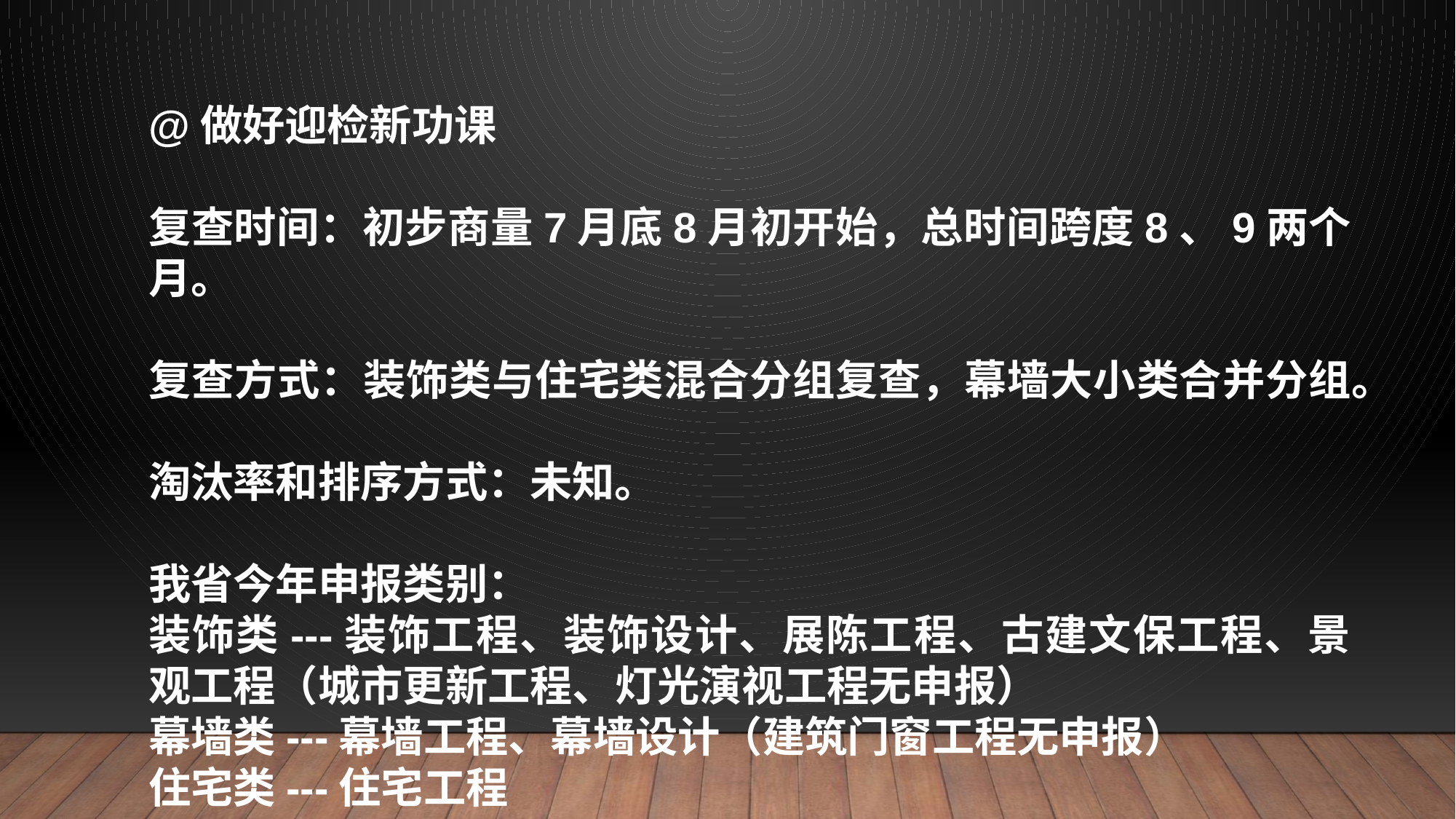

@做好迎检新功课

复查时间：初步商量7月底8月初开始，总时间跨度8、9两个月。

复查方式：装饰类与住宅类混合分组复查，幕墙大小类合并分组。

淘汰率和排序方式：未知。

我省今年申报类别：
装饰类---装饰工程、装饰设计、展陈工程、古建文保工程、景观工程（城市更新工程、灯光演视工程无申报）
幕墙类---幕墙工程、幕墙设计（建筑门窗工程无申报）
住宅类---住宅工程